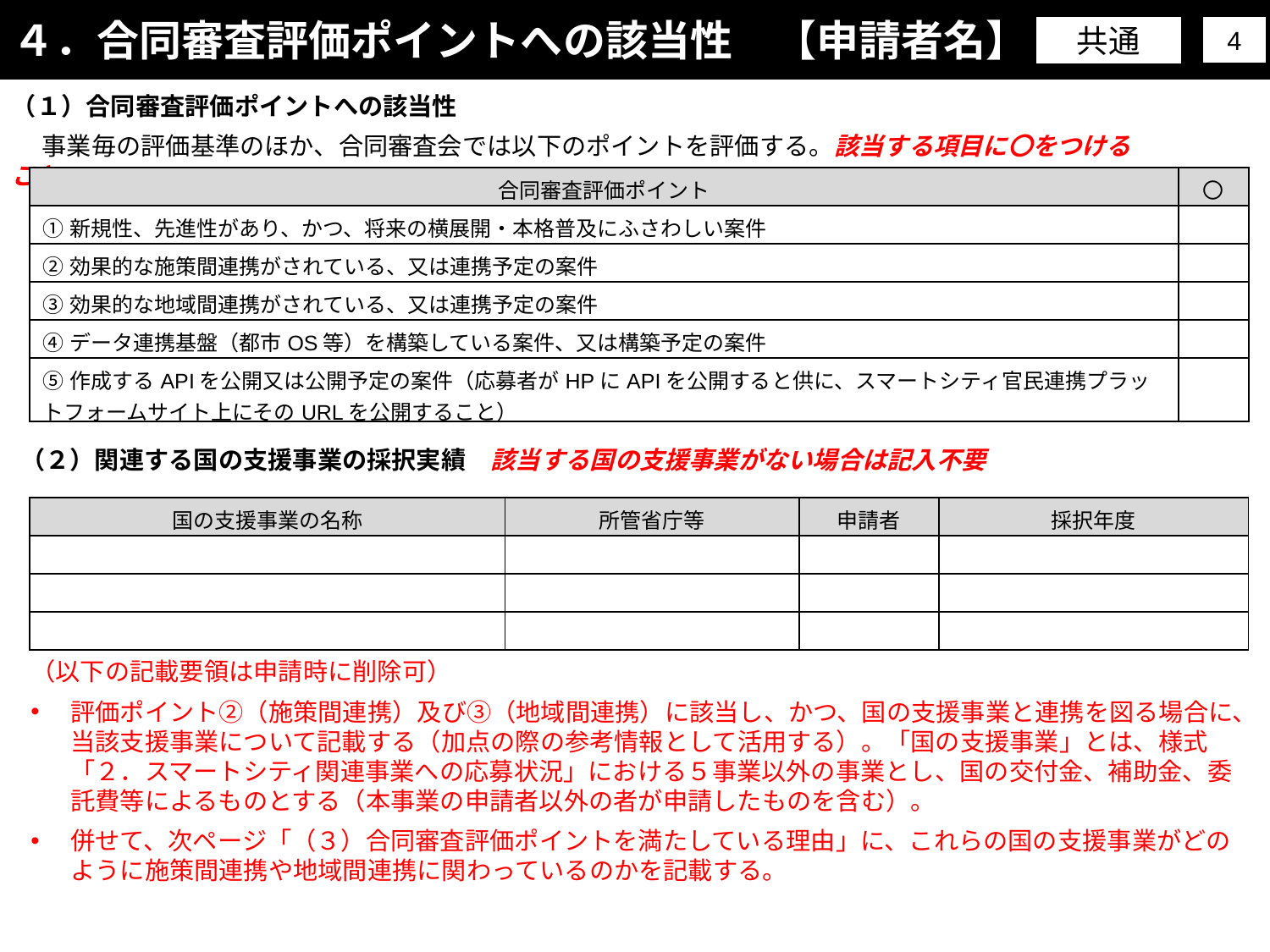

４．合同審査評価ポイントへの該当性　【申請者名】
共通
4
（１）合同審査評価ポイントへの該当性
　 事業毎の評価基準のほか、合同審査会では以下のポイントを評価する。該当する項目に〇をつけること
| 合同審査評価ポイント | 〇 |
| --- | --- |
| ①新規性、先進性があり、かつ、将来の横展開・本格普及にふさわしい案件 |  |
| ②効果的な施策間連携がされている、又は連携予定の案件 |  |
| ③効果的な地域間連携がされている、又は連携予定の案件 |  |
| ④データ連携基盤（都市OS等）を構築している案件、又は構築予定の案件 |  |
| ⑤作成するAPIを公開又は公開予定の案件（応募者がHPにAPIを公開すると供に、スマートシティ官民連携プラットフォームサイト上にそのURLを公開すること） |  |
（２）関連する国の支援事業の採択実績　該当する国の支援事業がない場合は記入不要
| 国の支援事業の名称 | 所管省庁等 | 申請者 | 採択年度 |
| --- | --- | --- | --- |
|  |  |  |  |
|  |  |  |  |
|  |  |  |  |
（以下の記載要領は申請時に削除可）
評価ポイント②（施策間連携）及び③（地域間連携）に該当し、かつ、国の支援事業と連携を図る場合に、当該支援事業について記載する（加点の際の参考情報として活用する）。「国の支援事業」とは、様式「２．スマートシティ関連事業への応募状況」における５事業以外の事業とし、国の交付金、補助金、委託費等によるものとする（本事業の申請者以外の者が申請したものを含む）。
併せて、次ページ「（３）合同審査評価ポイントを満たしている理由」に、これらの国の支援事業がどのように施策間連携や地域間連携に関わっているのかを記載する。